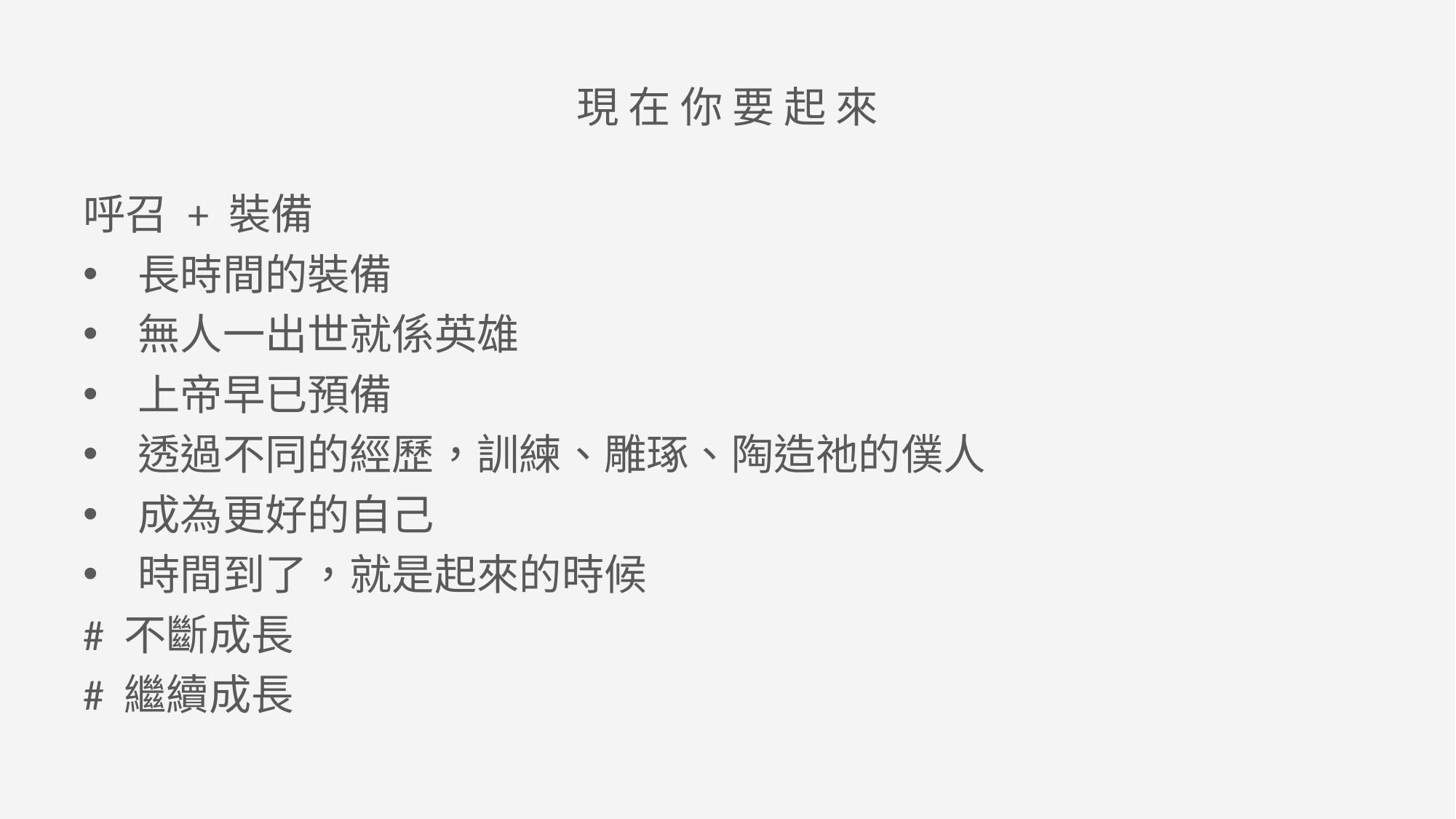

現 在 你 要 起 來
呼召 + 裝備
長時間的裝備
無人一出世就係英雄
上帝早已預備
透過不同的經歷，訓練、雕琢、陶造祂的僕人
成為更好的自己
時間到了，就是起來的時候
# 不斷成長
# 繼續成長